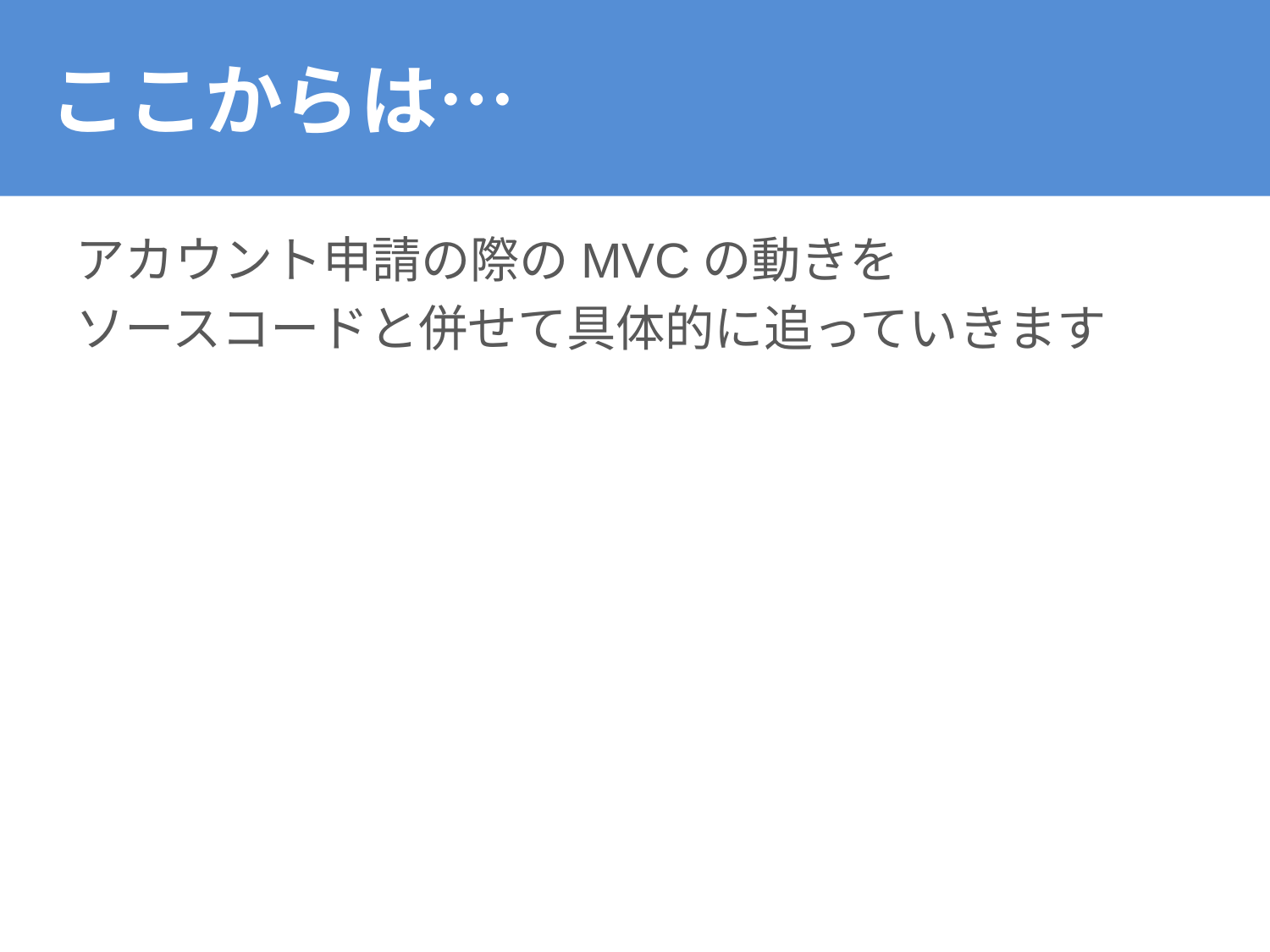

# ここからは…
アカウント申請の際のMVCの動きを
ソースコードと併せて具体的に追っていきます